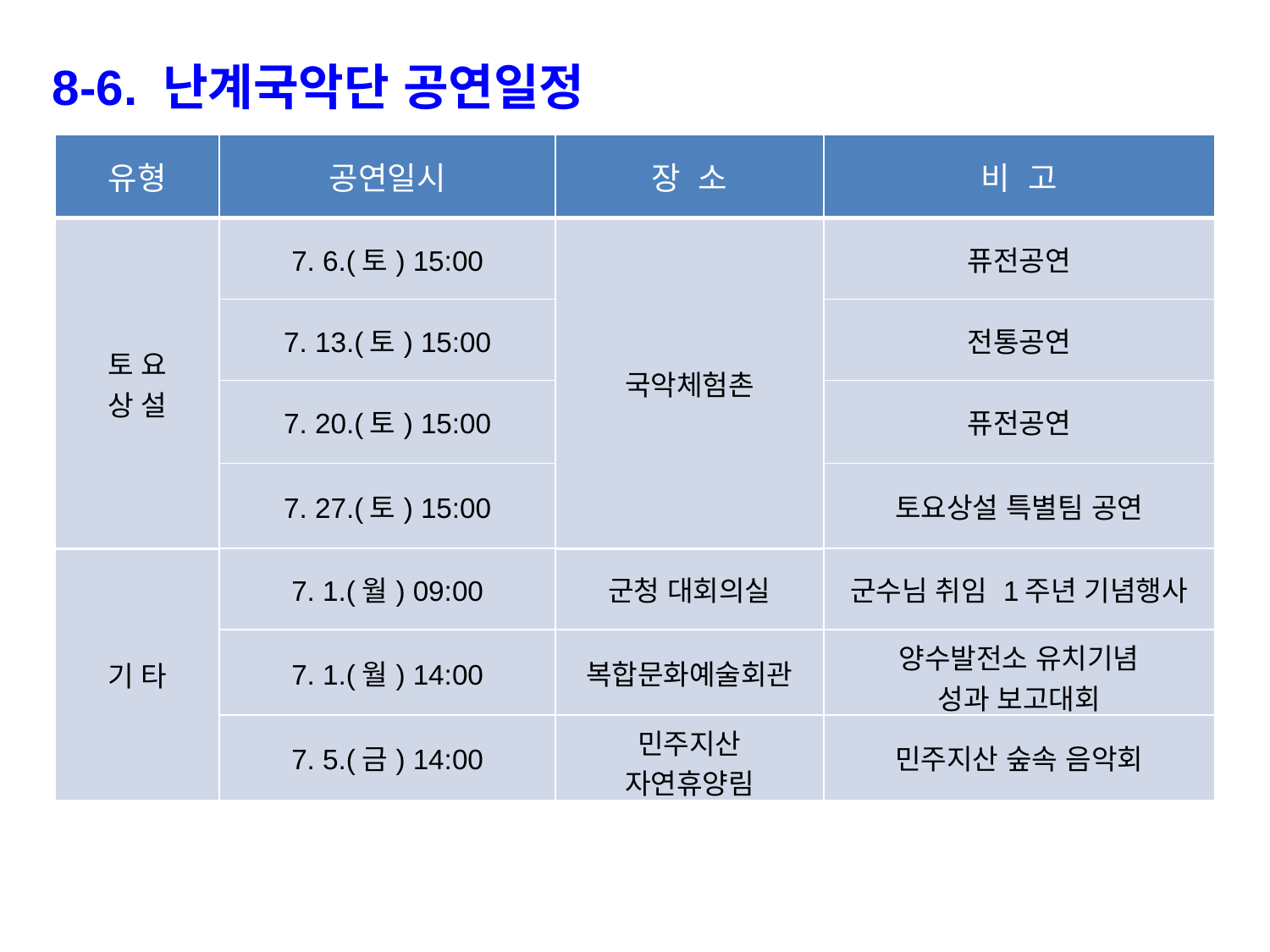

8-6. 난계국악단 공연일정
| 유형 | 공연일시 | 장 소 | 비 고 |
| --- | --- | --- | --- |
| 토 요 상 설 | 7. 6.(토) 15:00 | 국악체험촌 | 퓨전공연 |
|  | 7. 13.(토) 15:00 |  | 전통공연 |
|  | 7. 20.(토) 15:00 |  | 퓨전공연 |
|  | 7. 27.(토) 15:00 |  | 토요상설 특별팀 공연 |
| 기 타 | 7. 1.(월) 09:00 | 군청 대회의실 | 군수님 취임 1주년 기념행사 |
|  | 7. 1.(월) 14:00 | 복합문화예술회관 | 양수발전소 유치기념 성과 보고대회 |
|  | 7. 5.(금) 14:00 | 민주지산 자연휴양림 | 민주지산 숲속 음악회 |